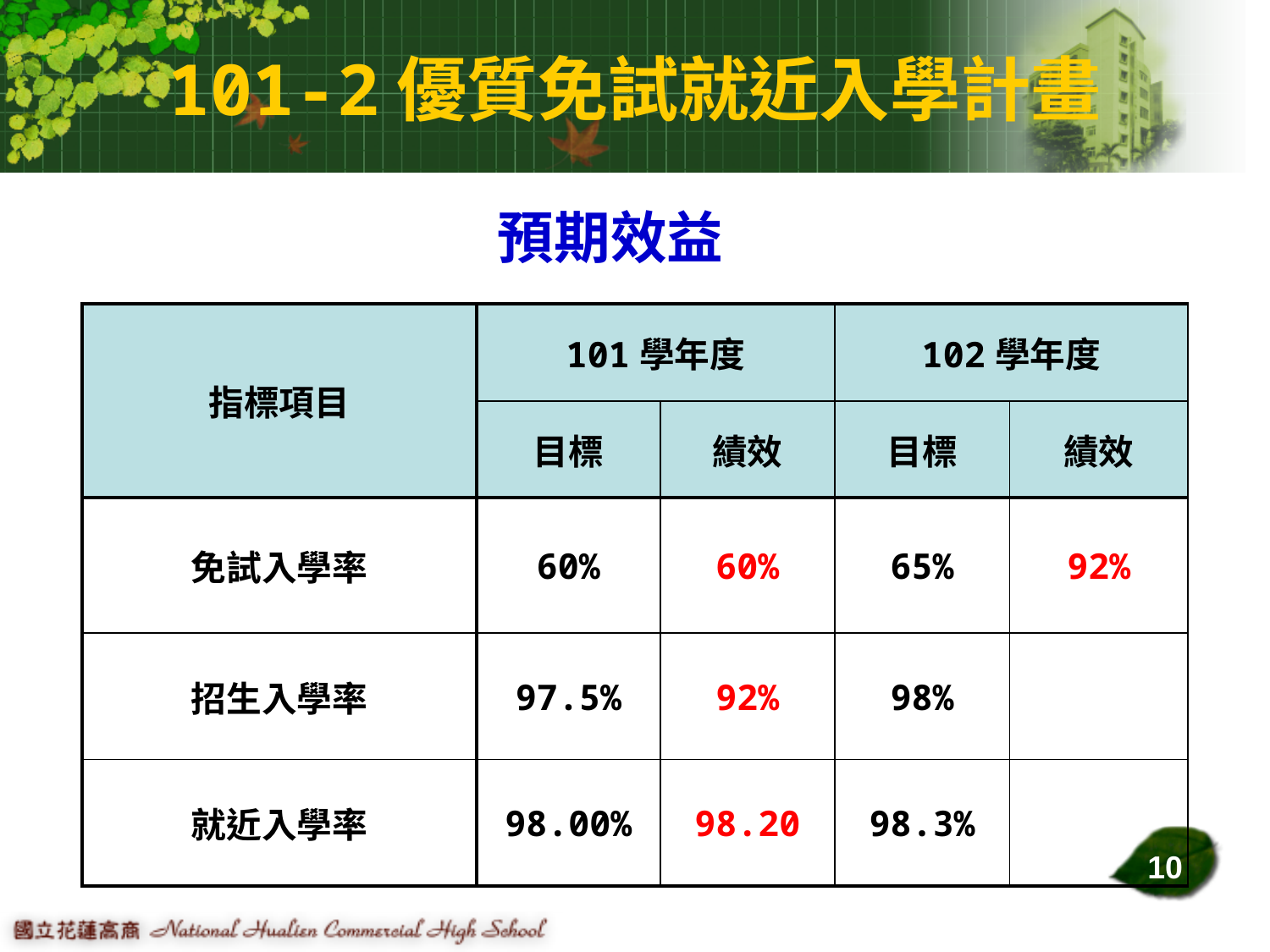

# 101-2優質免試就近入學計畫
預期效益
| 指標項目 | 101學年度 |  | 102學年度 |  |  |
| --- | --- | --- | --- | --- | --- |
|  | 目標 | 績效 | 目標 | 績效 |  |
| 免試入學率 | 60% | 60% | 65% | 92% |  |
| 招生入學率 | 97.5% | 92% | 98% |  |  |
| 就近入學率 | 98.00% | 98.20 | 98.3% |  |  |